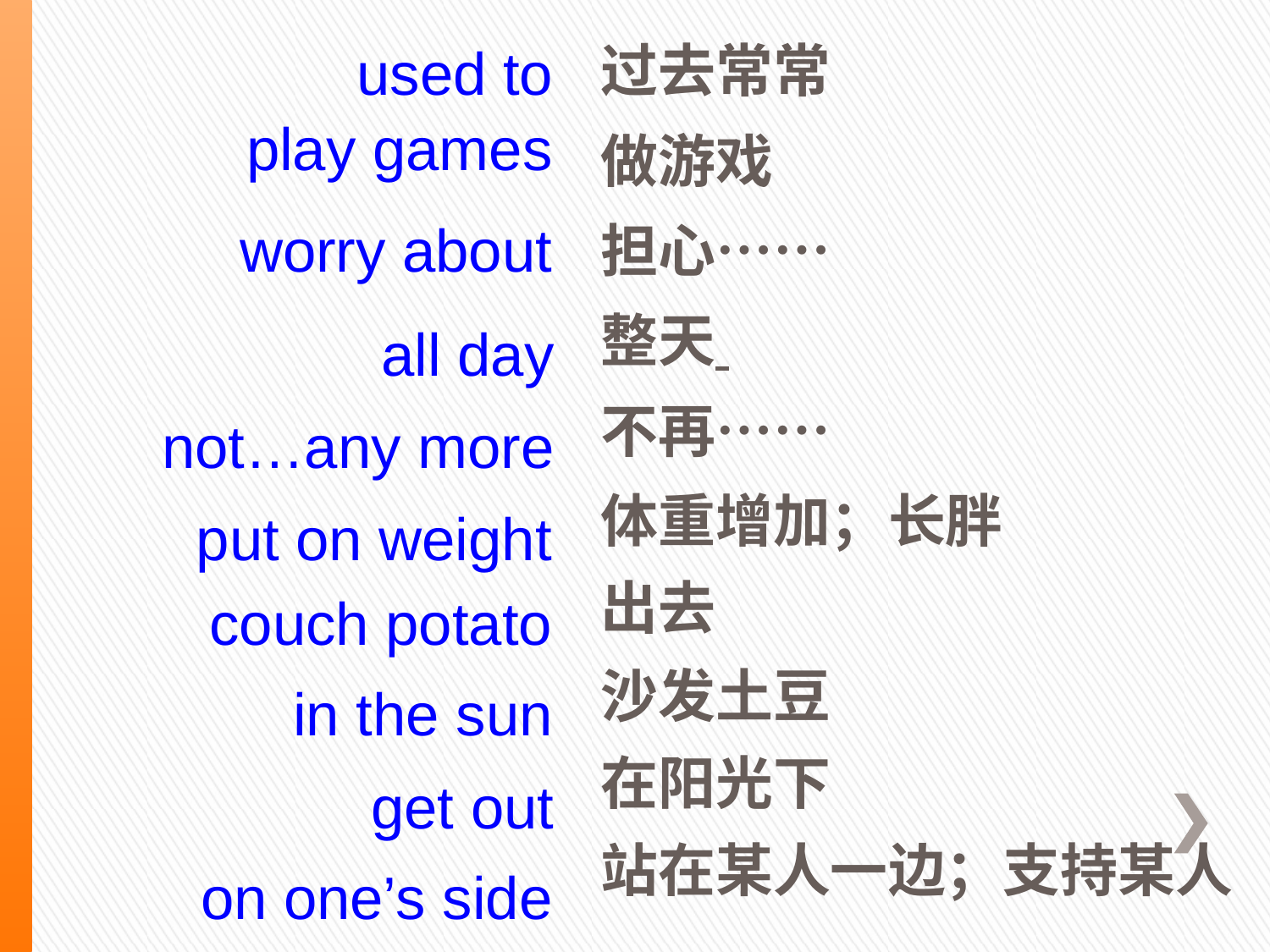

used to
过去常常
做游戏
担心……
整天
不再……
体重增加；长胖
出去
沙发土豆
在阳光下
站在某人一边；支持某人
play games
worry about
all day
not…any more
put on weight
couch potato
in the sun
get out
on one’s side